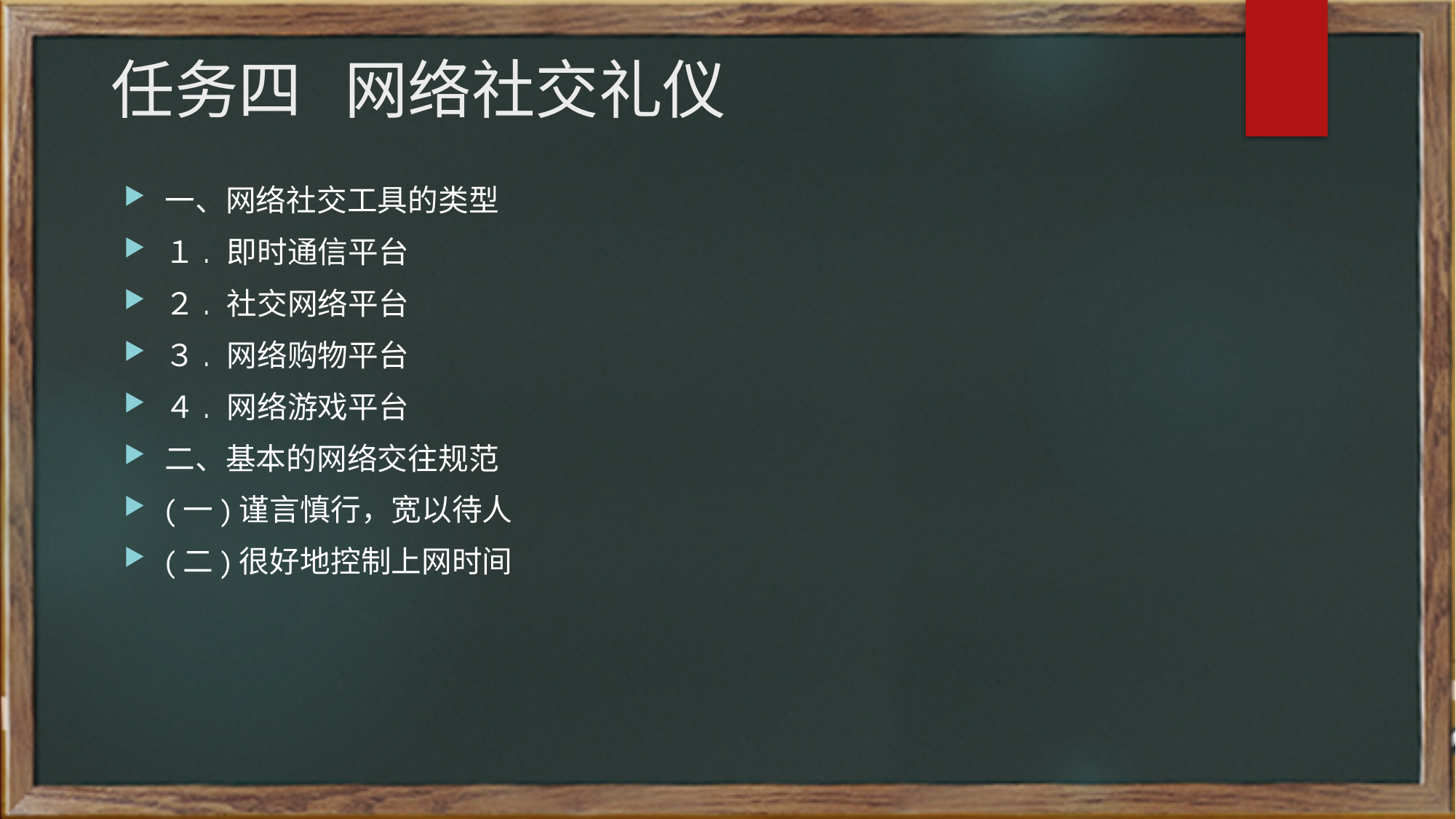

# 任务四   网络社交礼仪
一、网络社交工具的类型
１. 即时通信平台
２. 社交网络平台
３. 网络购物平台
４. 网络游戏平台
二、基本的网络交往规范
(一)谨言慎行，宽以待人
(二)很好地控制上网时间